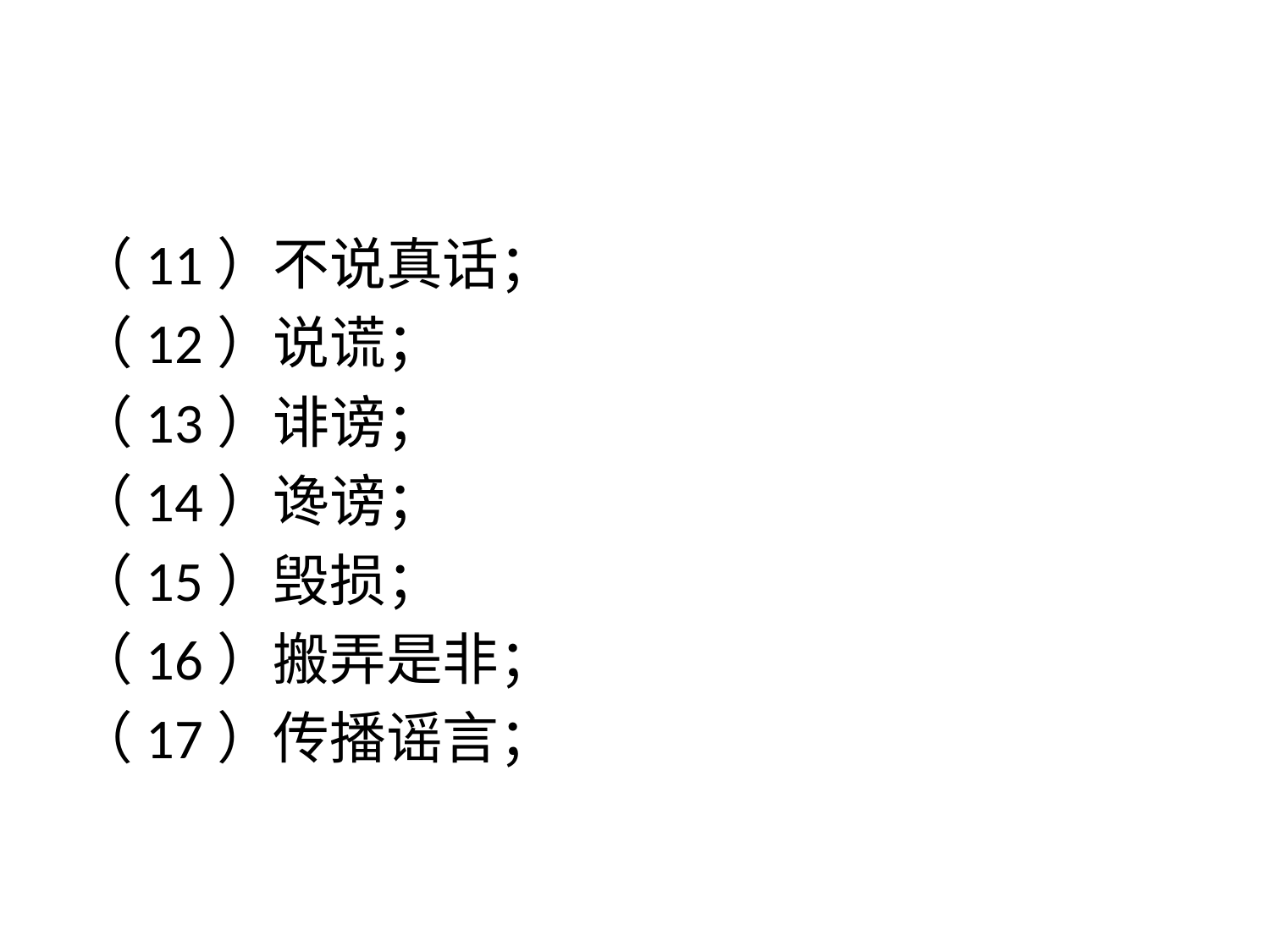

#
（11）不说真话；
（12）说谎；
（13）诽谤；
（14）谗谤；
（15）毁损；
（16）搬弄是非；
（17）传播谣言；